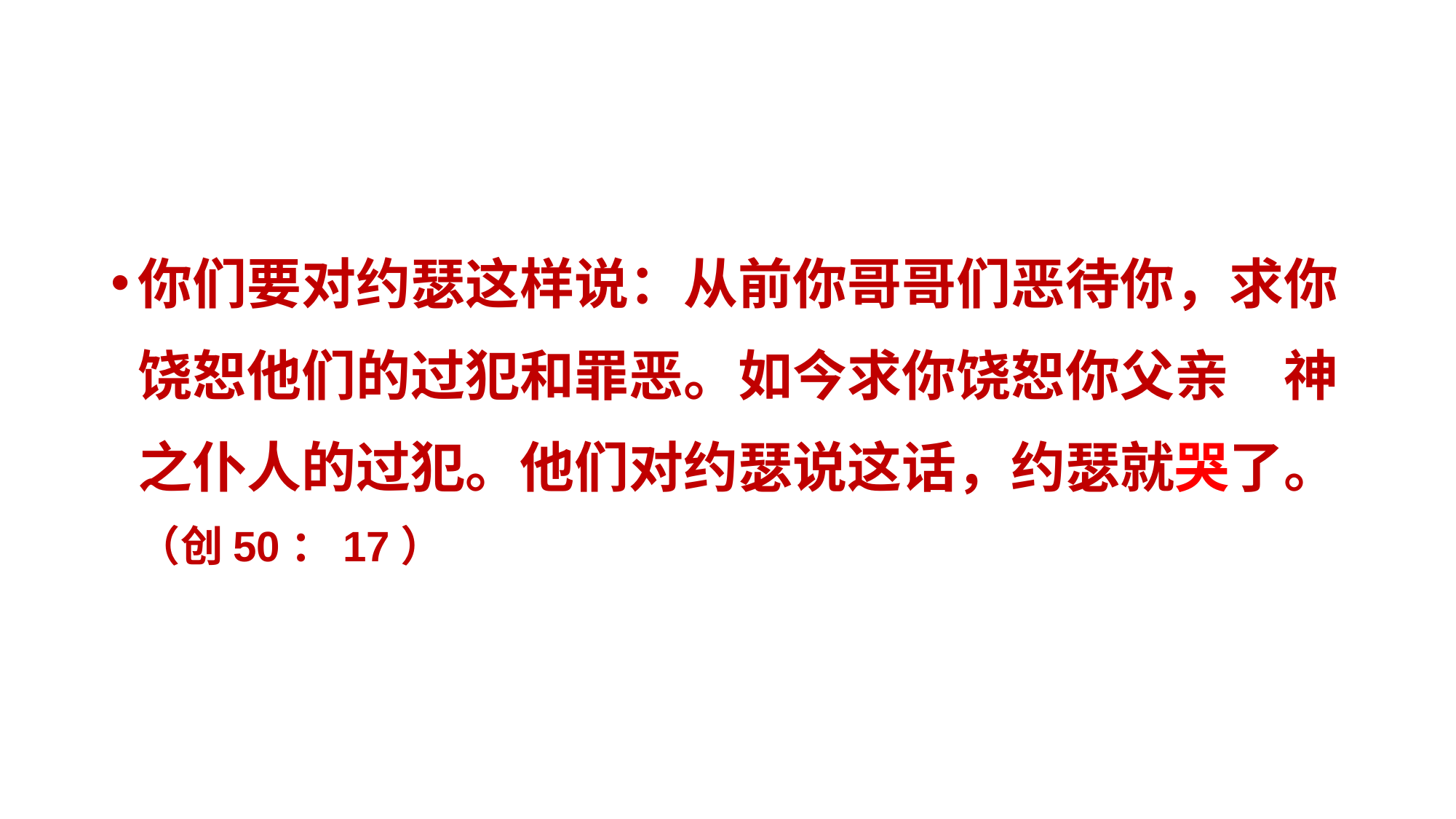

#
你们要对约瑟这样说：从前你哥哥们恶待你，求你饶恕他们的过犯和罪恶。如今求你饶恕你父亲　神之仆人的过犯。他们对约瑟说这话，约瑟就哭了。（创50：17）